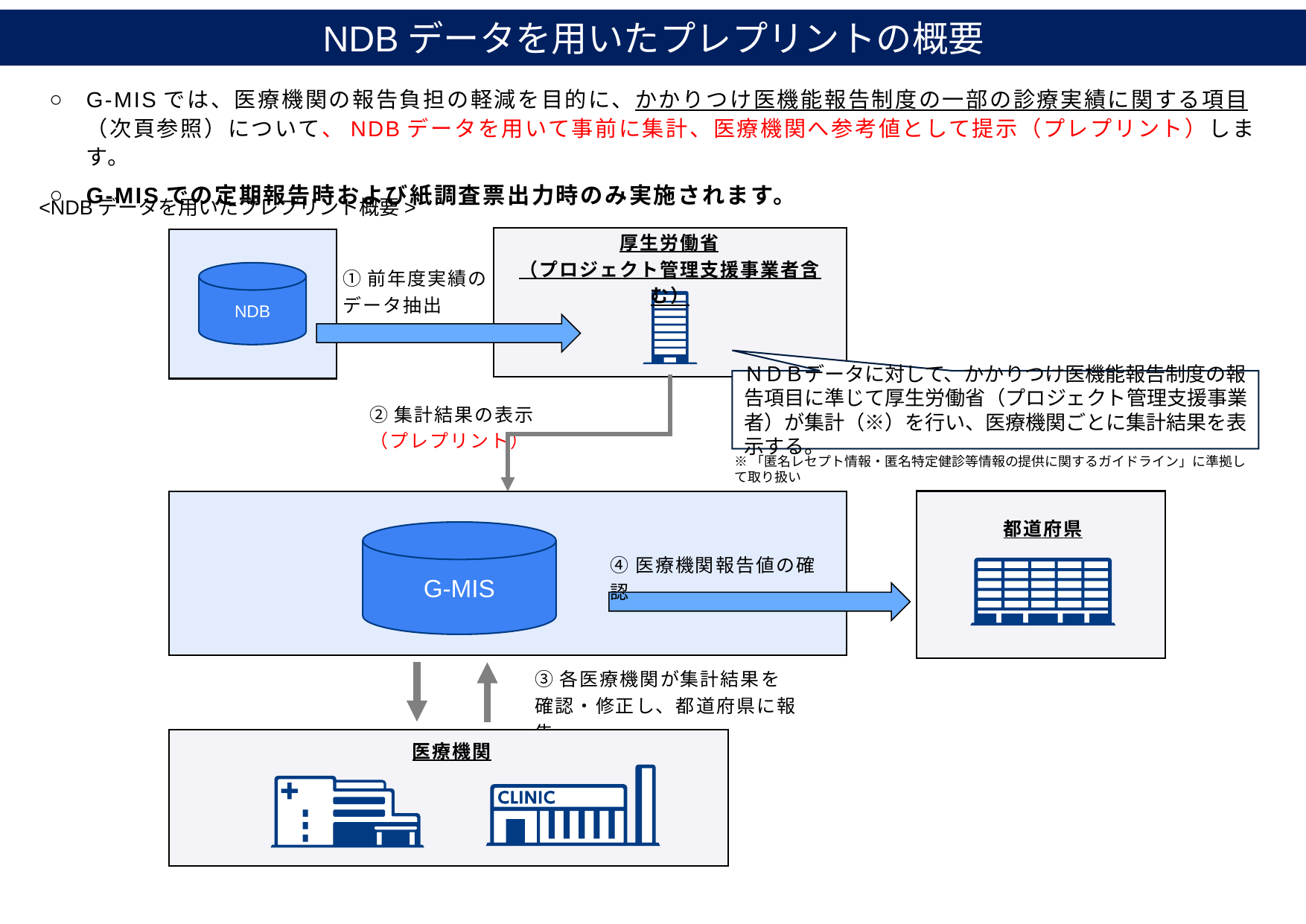

NDBデータを用いたプレプリントの概要
G-MISでは、医療機関の報告負担の軽減を目的に、かかりつけ医機能報告制度の一部の診療実績に関する項目（次頁参照）について、NDBデータを用いて事前に集計、医療機関へ参考値として提示（プレプリント）します。
G-MISでの定期報告時および紙調査票出力時のみ実施されます。
<NDBデータを用いたプレプリント概要>
厚生労働省
（プロジェクト管理支援事業者含む）

NDB
①前年度実績の
データ抽出

ＮＤＢデータに対して、かかりつけ医機能報告制度の報告項目に準じて厚生労働省（プロジェクト管理支援事業者）が集計（※）を行い、医療機関ごとに集計結果を表示する。
②集計結果の表示
（プレプリント）
※「匿名レセプト情報・匿名特定健診等情報の提供に関するガイドライン」に準拠して取り扱い

都道府県
G-MIS
④医療機関報告値の確認

③各医療機関が集計結果を
確認・修正し、都道府県に報告

医療機関